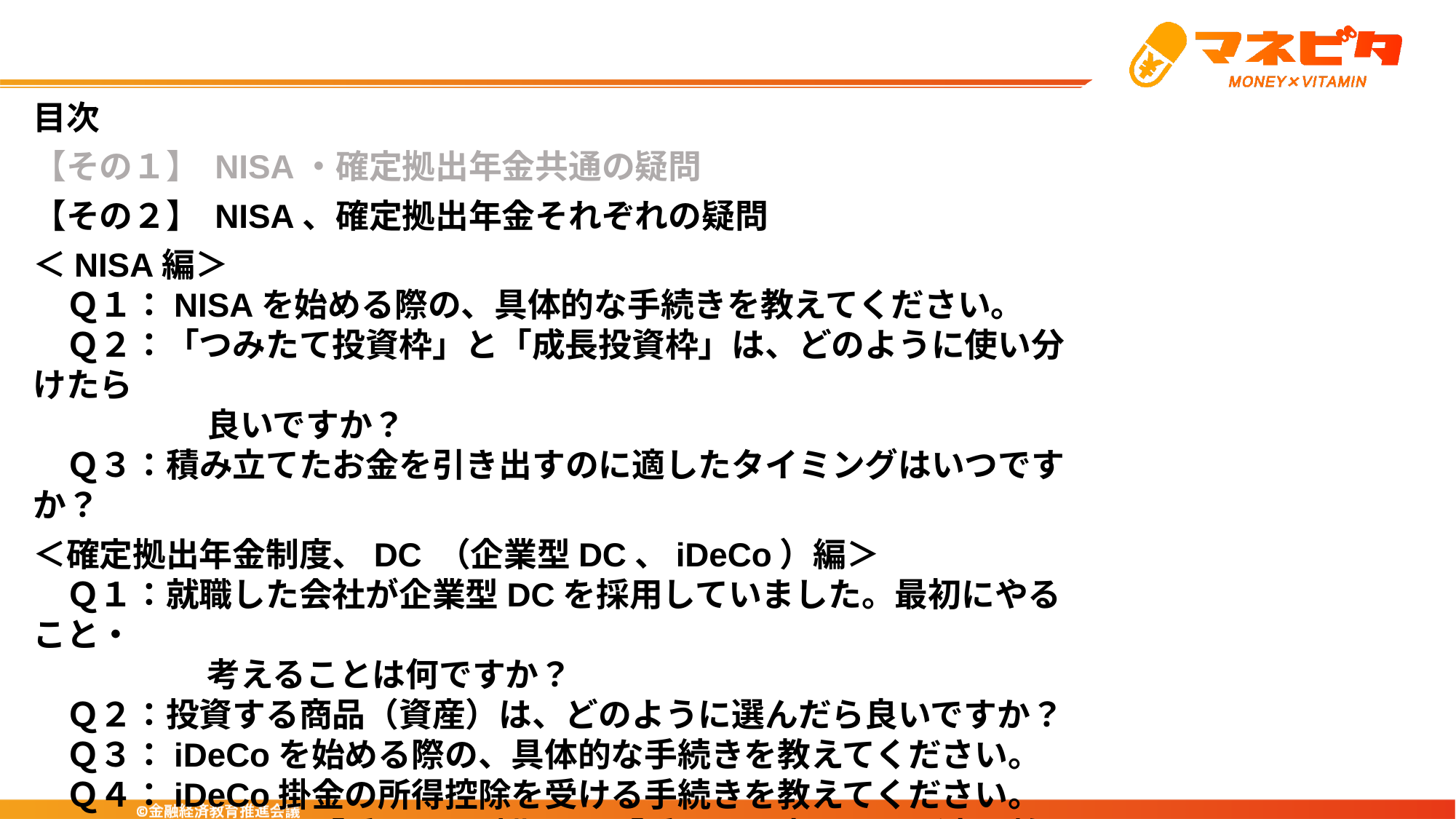

目次
【その１】 NISA・確定拠出年金共通の疑問
【その２】 NISA、確定拠出年金それぞれの疑問
＜NISA編＞
　Ｑ１：NISAを始める際の、具体的な手続きを教えてください。
　Ｑ２：「つみたて投資枠」と「成長投資枠」は、どのように使い分けたら
　　　　　 良いですか？
　Ｑ３：積み立てたお金を引き出すのに適したタイミングはいつですか？
＜確定拠出年金制度、DC （企業型DC、iDeCo）編＞
　Ｑ１：就職した会社が企業型DCを採用していました。最初にやること・
　　　　　 考えることは何ですか？
　Ｑ２：投資する商品（資産）は、どのように選んだら良いですか？
　Ｑ３：iDeCoを始める際の、具体的な手続きを教えてください。
　Ｑ４：iDeCo掛金の所得控除を受ける手続きを教えてください。
　Ｑ５：iDeCoの「受け取り時期」、「受け取り方」の選び方を教えてください。
　Ｑ６：転職しても、企業型DCやiDeCoは継続できますか？